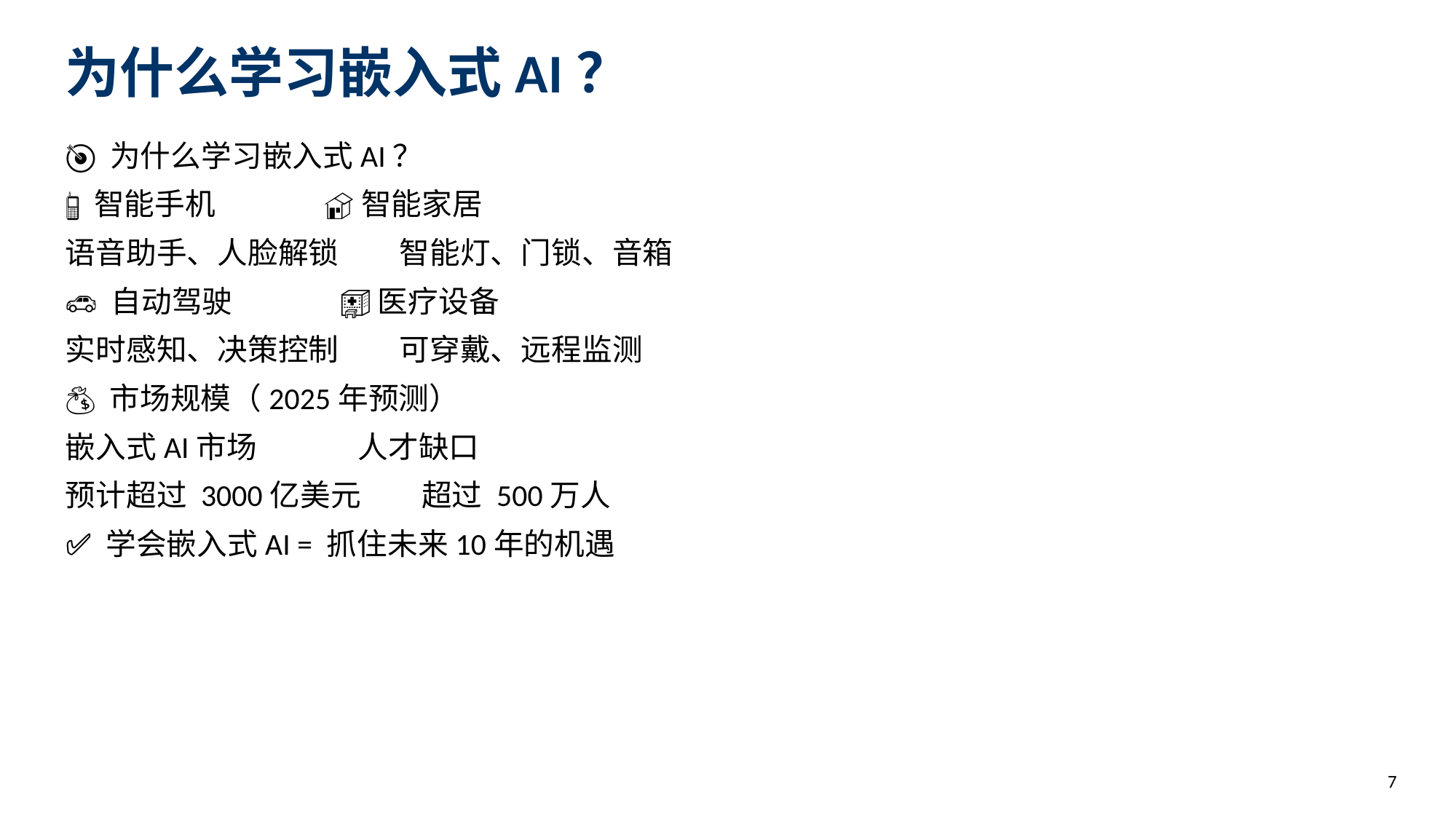

为什么学习嵌入式AI？
🎯 为什么学习嵌入式AI？
📱 智能手机                🏠 智能家居
语音助手、人脸解锁         智能灯、门锁、音箱
🚗 自动驾驶                🏥 医疗设备
实时感知、决策控制         可穿戴、远程监测
💰 市场规模（2025年预测）
嵌入式AI市场               人才缺口
预计超过 3000亿美元         超过 500万人
✅ 学会嵌入式AI = 抓住未来10年的机遇
7